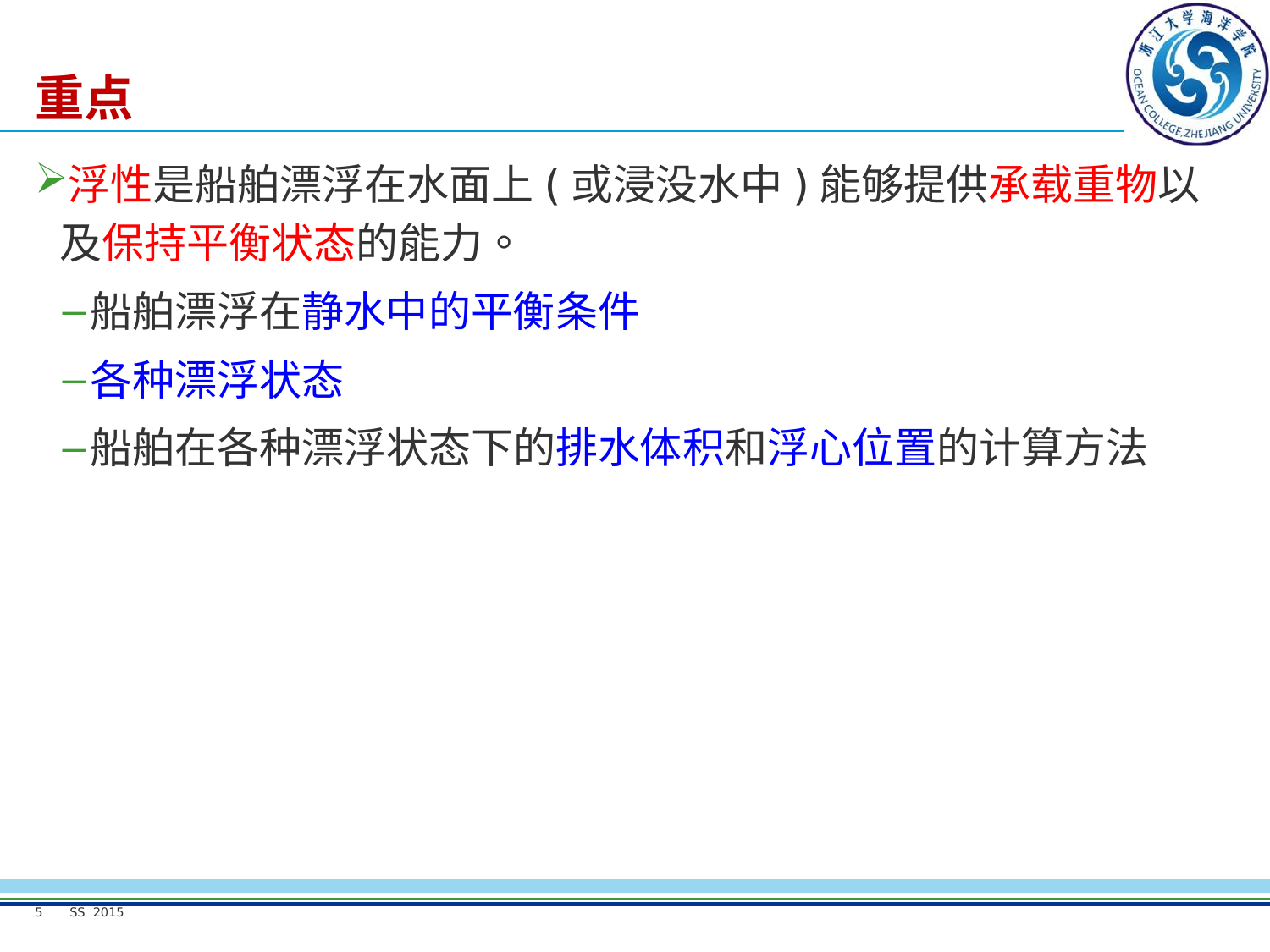

# 重点
浮性是船舶漂浮在水面上(或浸没水中)能够提供承载重物以及保持平衡状态的能力。
船舶漂浮在静水中的平衡条件
各种漂浮状态
船舶在各种漂浮状态下的排水体积和浮心位置的计算方法
5